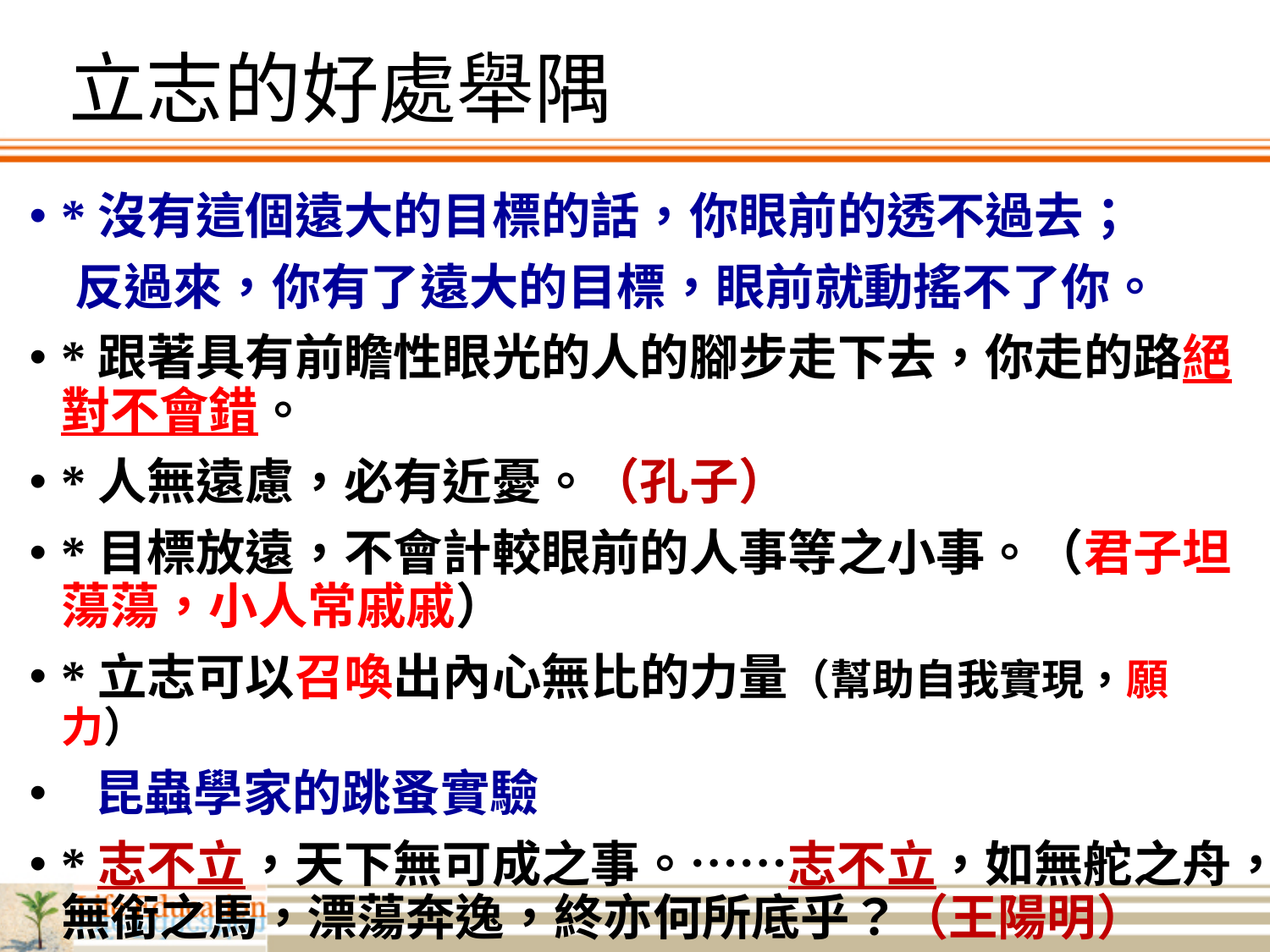

# 立志的好處舉隅
*沒有這個遠大的目標的話，你眼前的透不過去；
   反過來，你有了遠大的目標，眼前就動搖不了你。
*跟著具有前瞻性眼光的人的腳步走下去，你走的路絕對不會錯。
*人無遠慮，必有近憂。（孔子）
*目標放遠，不會計較眼前的人事等之小事。（君子坦蕩蕩，小人常戚戚）
*立志可以召喚出內心無比的力量（幫助自我實現，願力）
  昆蟲學家的跳蚤實驗
*志不立，天下無可成之事。……志不立，如無舵之舟，無銜之馬，漂蕩奔逸，終亦何所底乎？（王陽明）